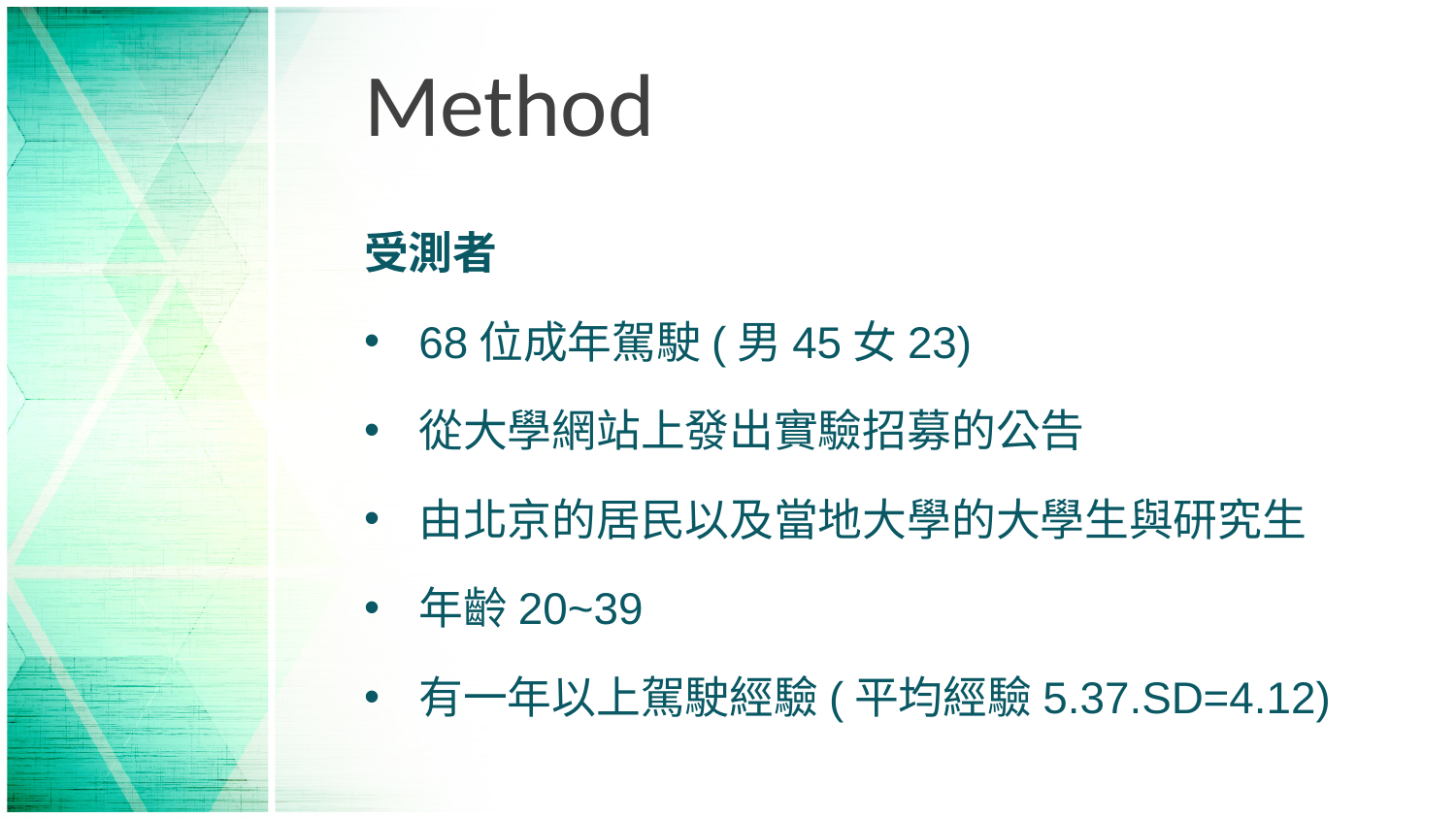

# Method
受測者
68位成年駕駛(男45女23)
從大學網站上發出實驗招募的公告
由北京的居民以及當地大學的大學生與研究生
年齡20~39
有一年以上駕駛經驗(平均經驗5.37.SD=4.12)